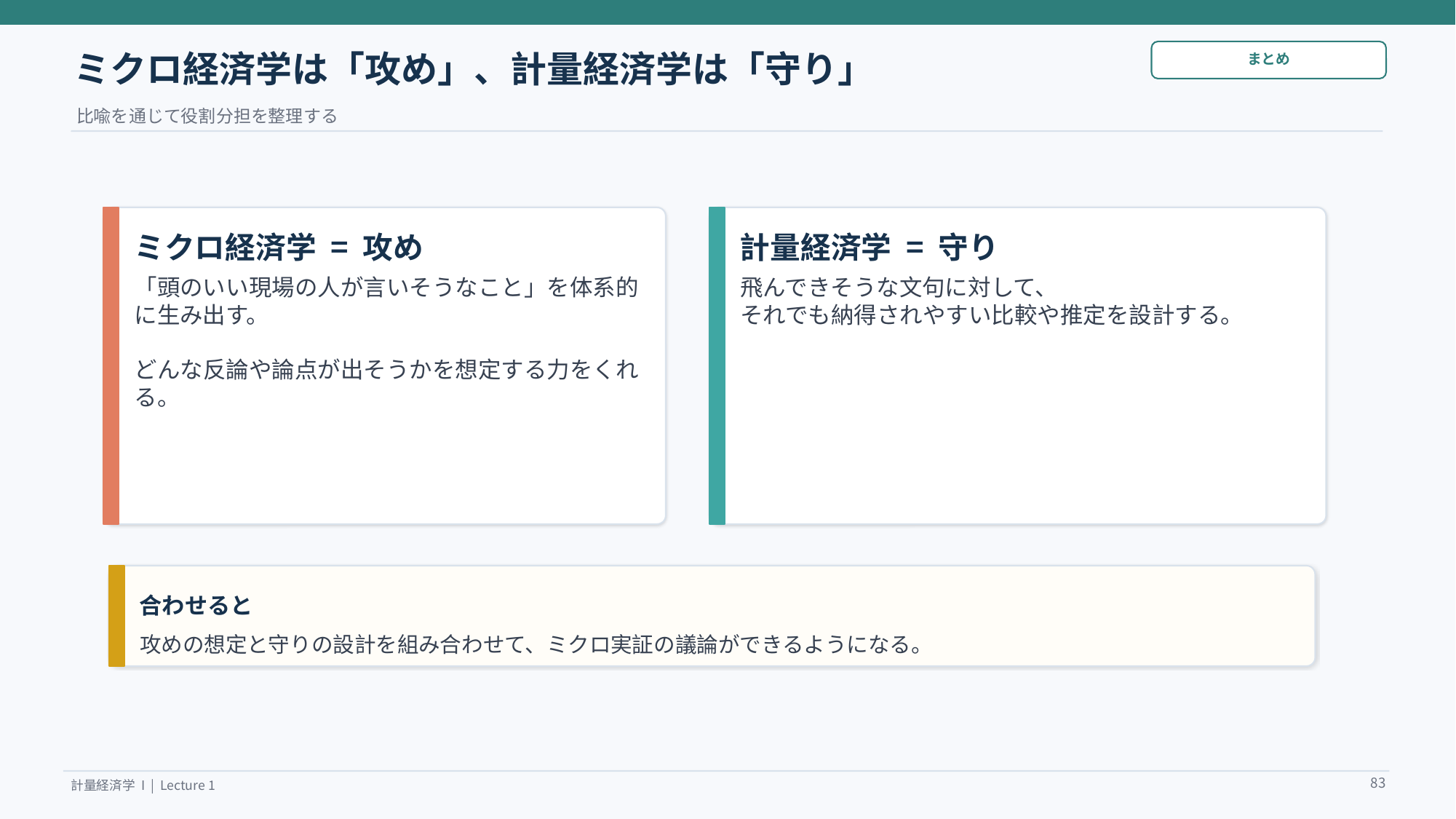

ミクロ経済学は「攻め」、計量経済学は「守り」

まとめ
比喩を通じて役割分担を整理する

ミクロ経済学 = 攻め
計量経済学 = 守り
「頭のいい現場の人が言いそうなこと」を体系的に生み出す。

どんな反論や論点が出そうかを想定する力をくれる。
飛んできそうな文句に対して、
それでも納得されやすい比較や推定を設計する。

合わせると
攻めの想定と守りの設計を組み合わせて、ミクロ実証の議論ができるようになる。

83
計量経済学 I  |  Lecture 1